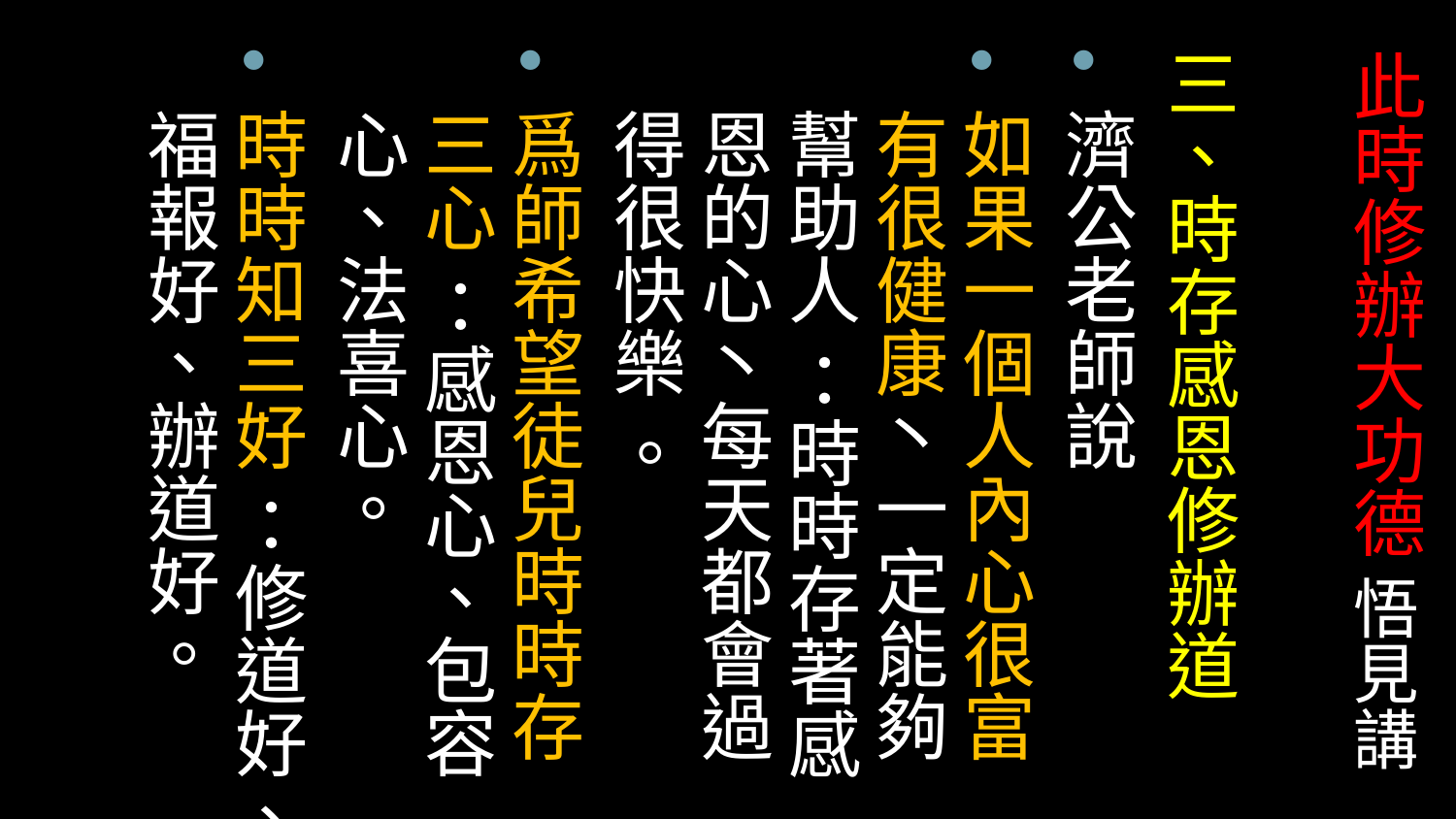

三、時存感恩修辦道
濟公老師說
如果一個人內心很富有很健康丶一定能夠幫助人 ：時時存著感恩的心丶每天都會過得很快樂 。
爲師希望徒兒時時存三心 ：感恩心、包容心、法喜心。
時時知三好 ：修道好、福報好、辦道好。

# 此時修辦大功德 悟見講